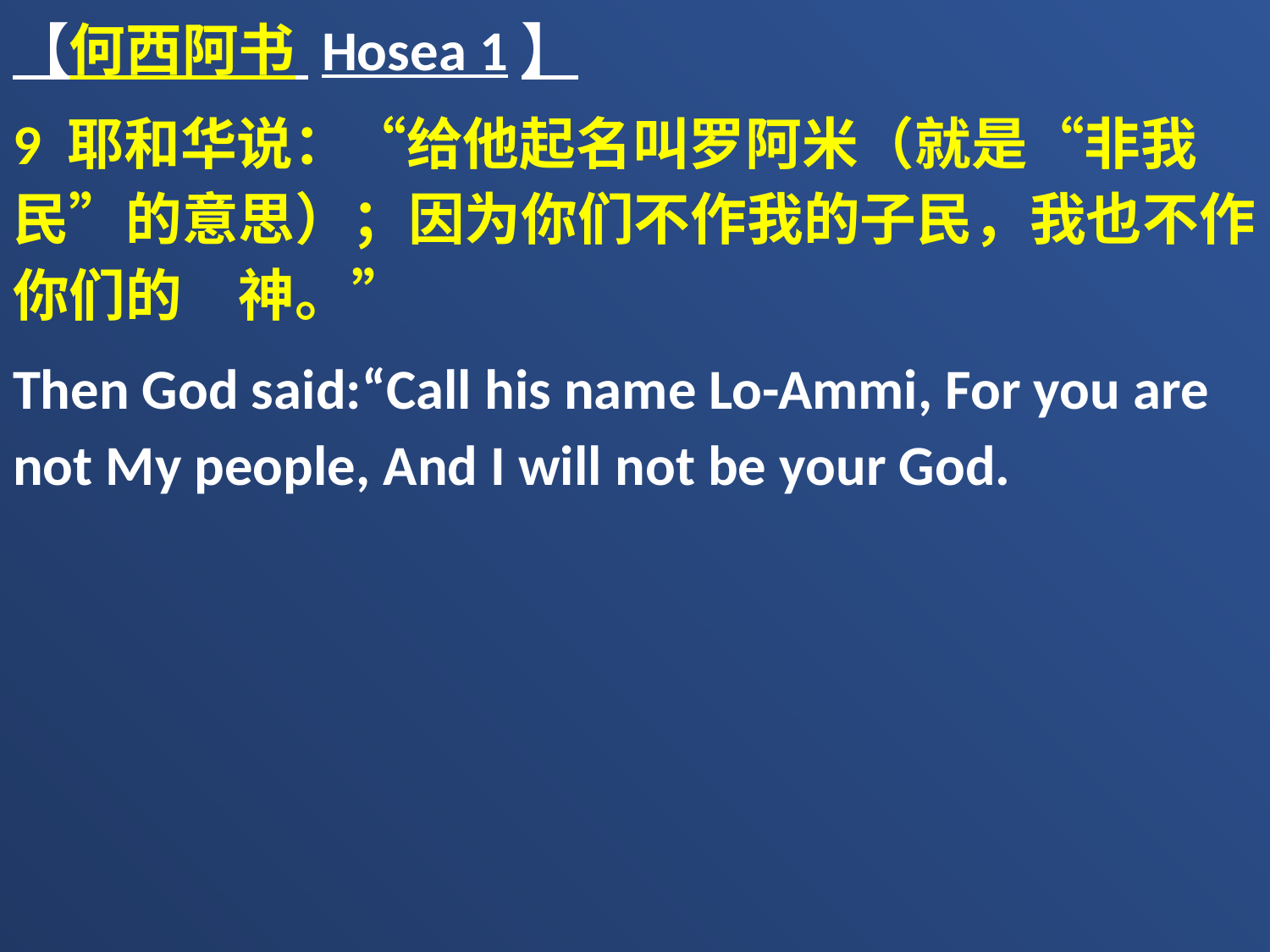

【何西阿书 Hosea 1】
9 耶和华说：“给他起名叫罗阿米（就是“非我民”的意思）；因为你们不作我的子民，我也不作你们的　神。”
Then God said:“Call his name Lo-Ammi, For you are not My people, And I will not be your God.